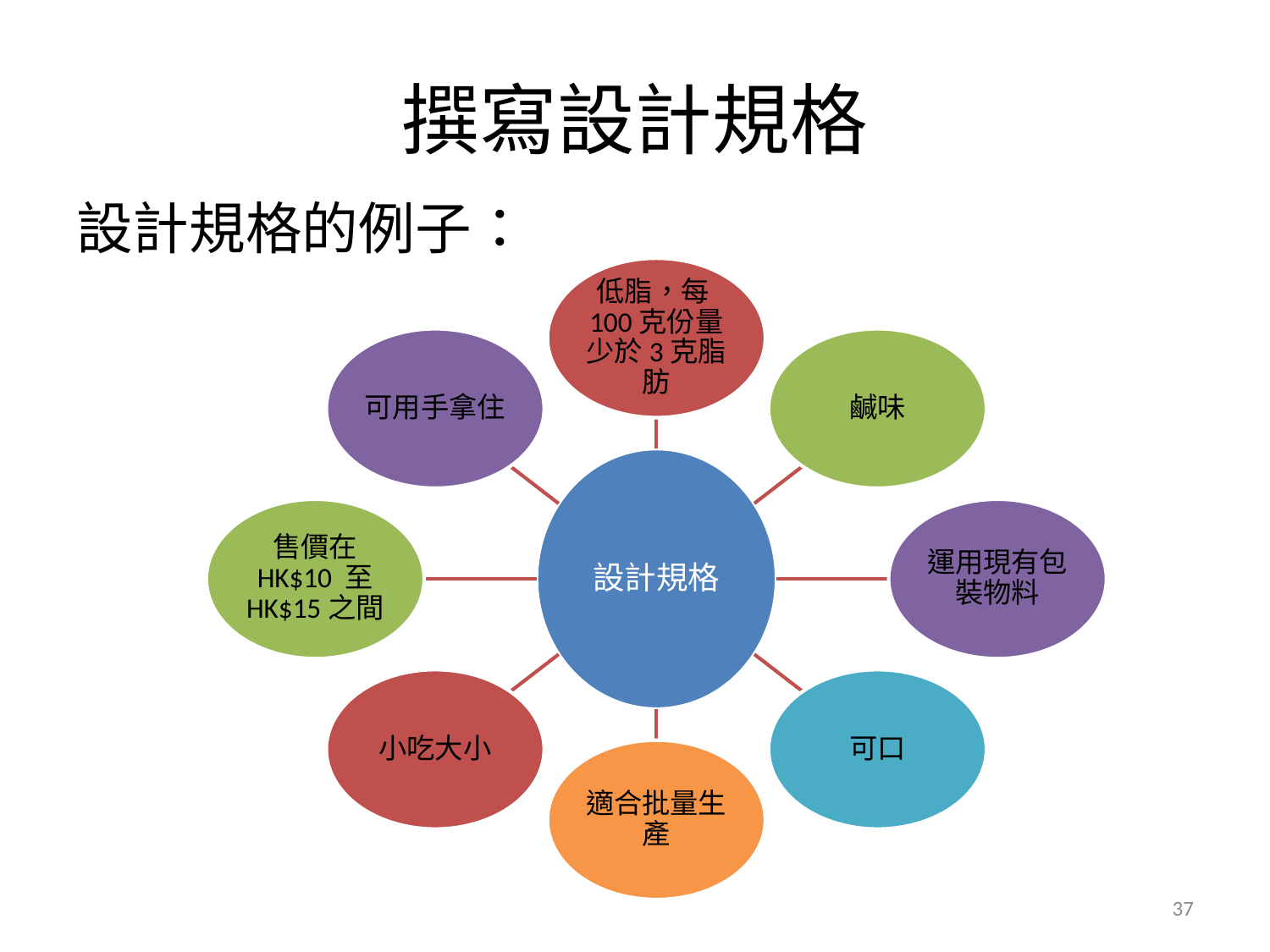

# 撰寫設計規格
設計規格的例子：

設計規格

低脂，每100克份量少於3克脂肪

鹹味

運用現有包裝物料

可口

適合批量生產

小吃大小

售價在 HK$10 至 HK$15之間

可用手拿住
37